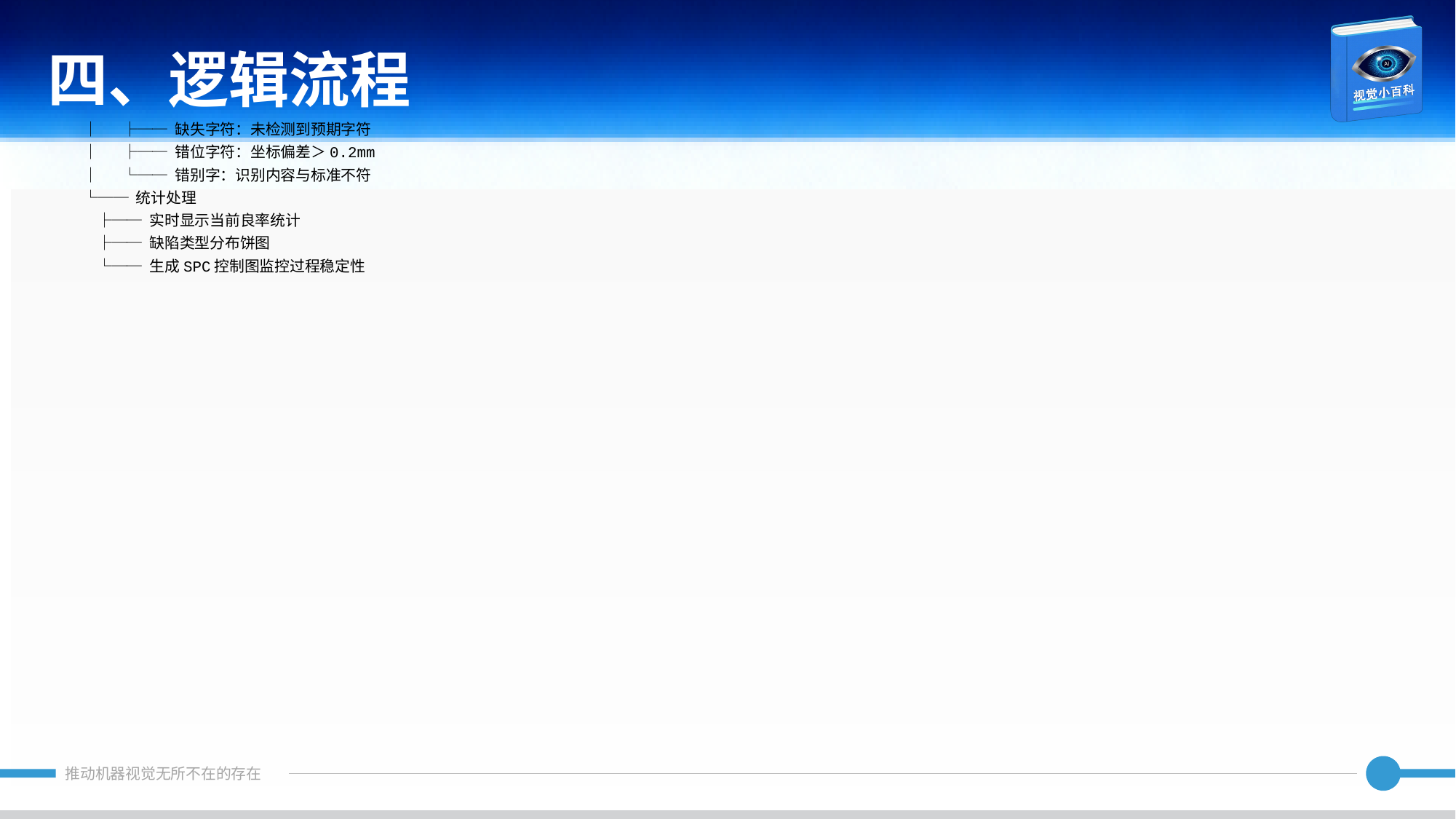

四、逻辑流程

│       ├── 缺失字符：未检测到预期字符
│       ├── 错位字符：坐标偏差＞0.2mm
│       └── 错别字：识别内容与标准不符
└── 统计处理
    ├── 实时显示当前良率统计
    ├── 缺陷类型分布饼图
    └── 生成SPC控制图监控过程稳定性
10